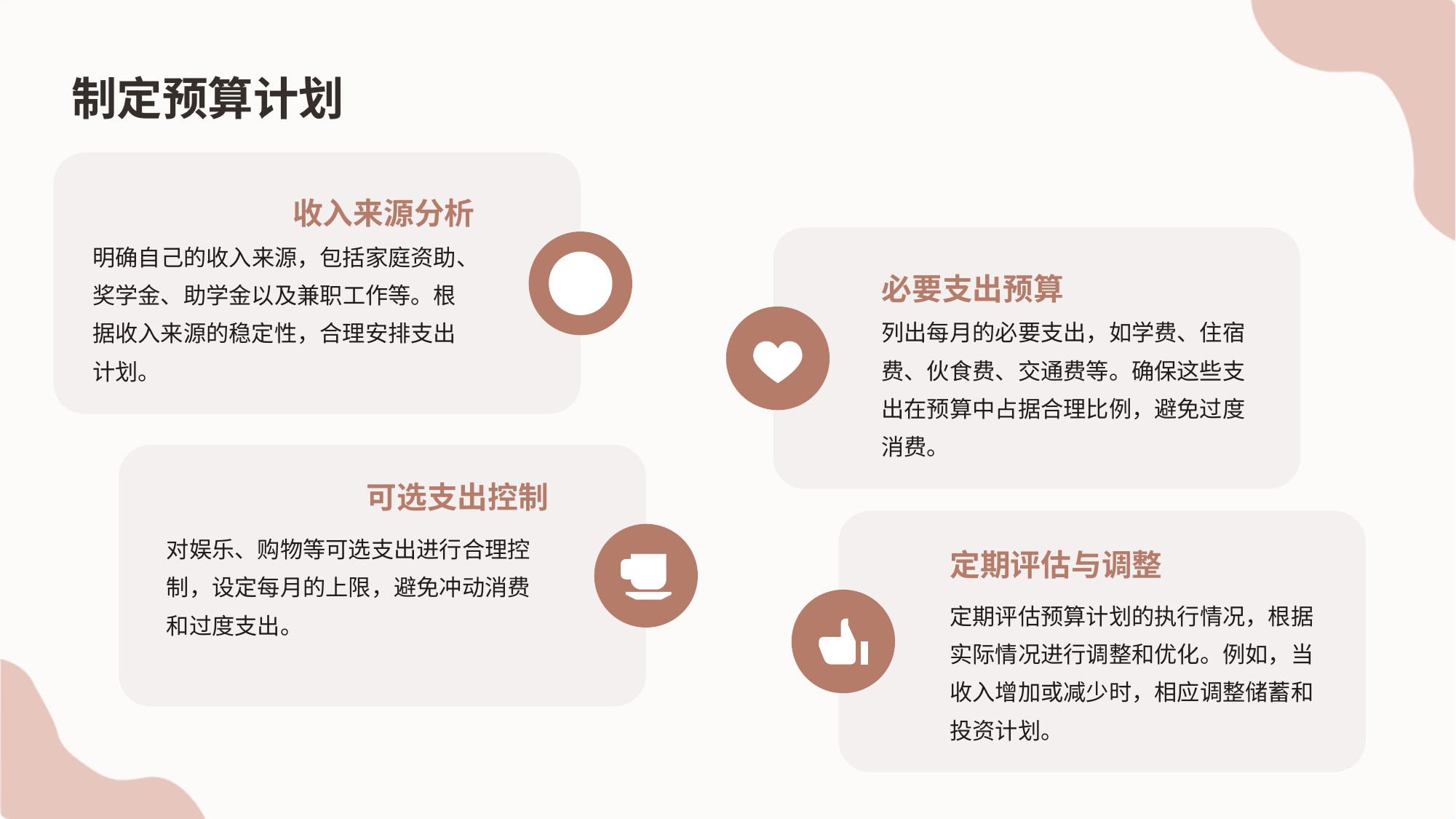

制定预算计划

收入来源分析

明确自己的收入来源，包括家庭资助、奖学金、助学金以及兼职工作等。根据收入来源的稳定性，合理安排支出计划。

必要支出预算

列出每月的必要支出，如学费、住宿费、伙食费、交通费等。确保这些支出在预算中占据合理比例，避免过度消费。

可选支出控制

对娱乐、购物等可选支出进行合理控制，设定每月的上限，避免冲动消费和过度支出。

定期评估与调整

定期评估预算计划的执行情况，根据实际情况进行调整和优化。例如，当收入增加或减少时，相应调整储蓄和投资计划。